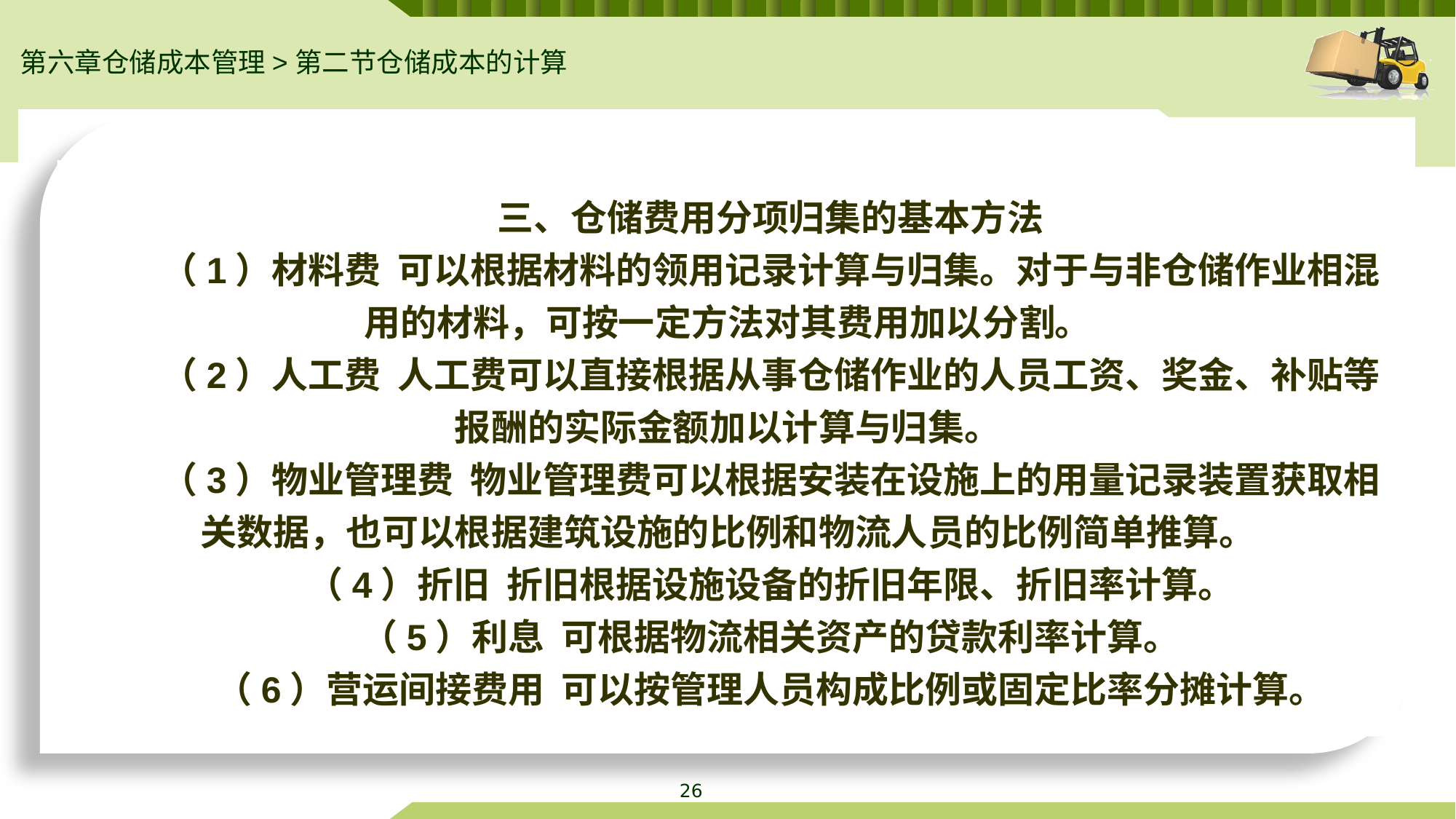

第六章仓储成本管理>第二节仓储成本的计算
三、仓储费用分项归集的基本方法
（1）材料费  可以根据材料的领用记录计算与归集。对于与非仓储作业相混用的材料，可按一定方法对其费用加以分割。
（2）人工费  人工费可以直接根据从事仓储作业的人员工资、奖金、补贴等报酬的实际金额加以计算与归集。
（3）物业管理费  物业管理费可以根据安装在设施上的用量记录装置获取相关数据，也可以根据建筑设施的比例和物流人员的比例简单推算。
（4）折旧  折旧根据设施设备的折旧年限、折旧率计算。
（5）利息  可根据物流相关资产的贷款利率计算。
（6）营运间接费用  可以按管理人员构成比例或固定比率分摊计算。